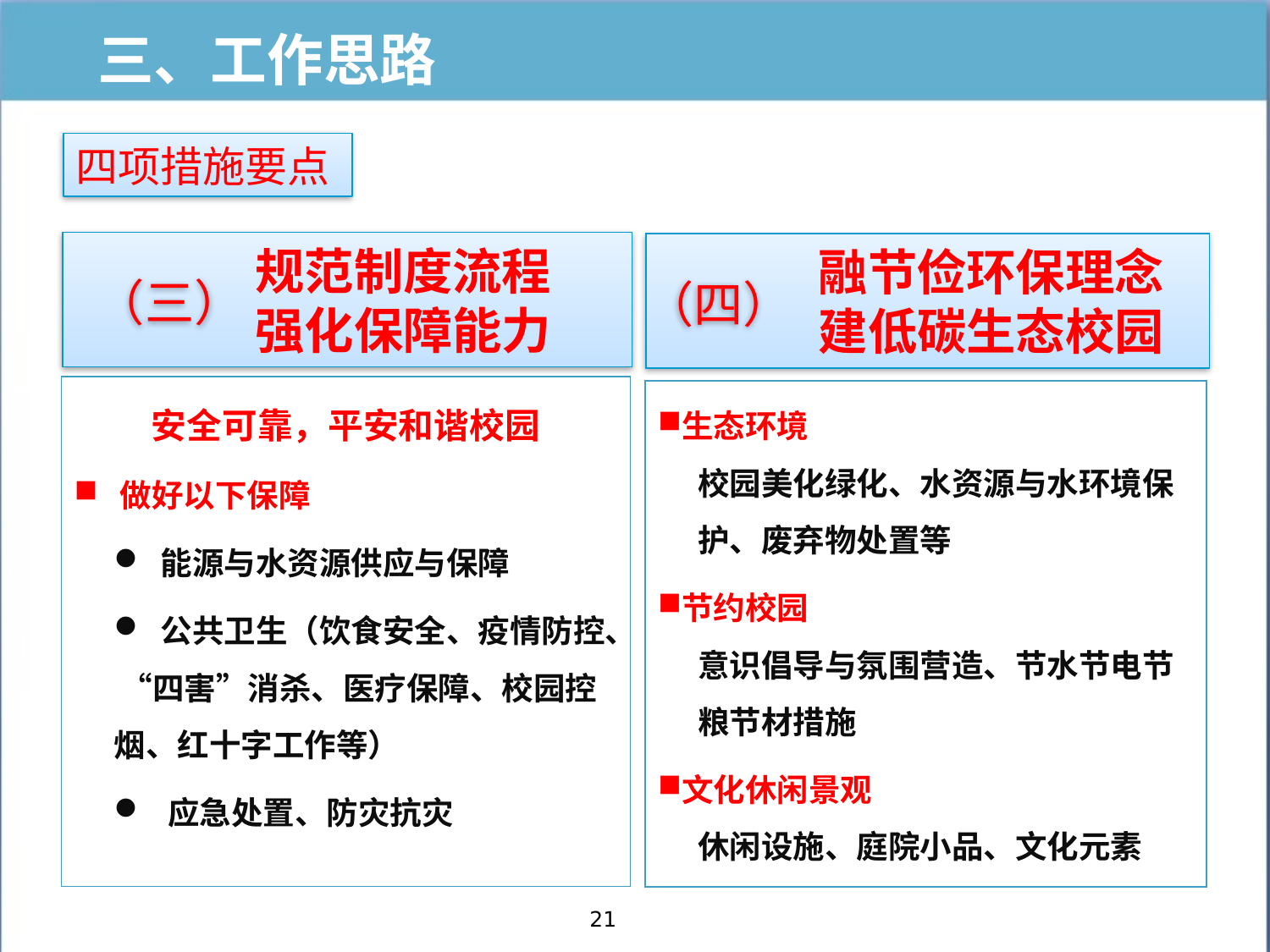

# 三、工作思路
四项措施要点
规范制度流程
强化保障能力
融节俭环保理念建低碳生态校园
（三）
（四）
安全可靠，平安和谐校园
  做好以下保障
 能源与水资源供应与保障
 公共卫生（饮食安全、疫情防控、 “四害”消杀、医疗保障、校园控烟、红十字工作等）
  应急处置、防灾抗灾

生态环境
校园美化绿化、水资源与水环境保护、废弃物处置等
节约校园
意识倡导与氛围营造、节水节电节粮节材措施
文化休闲景观
休闲设施、庭院小品、文化元素
21